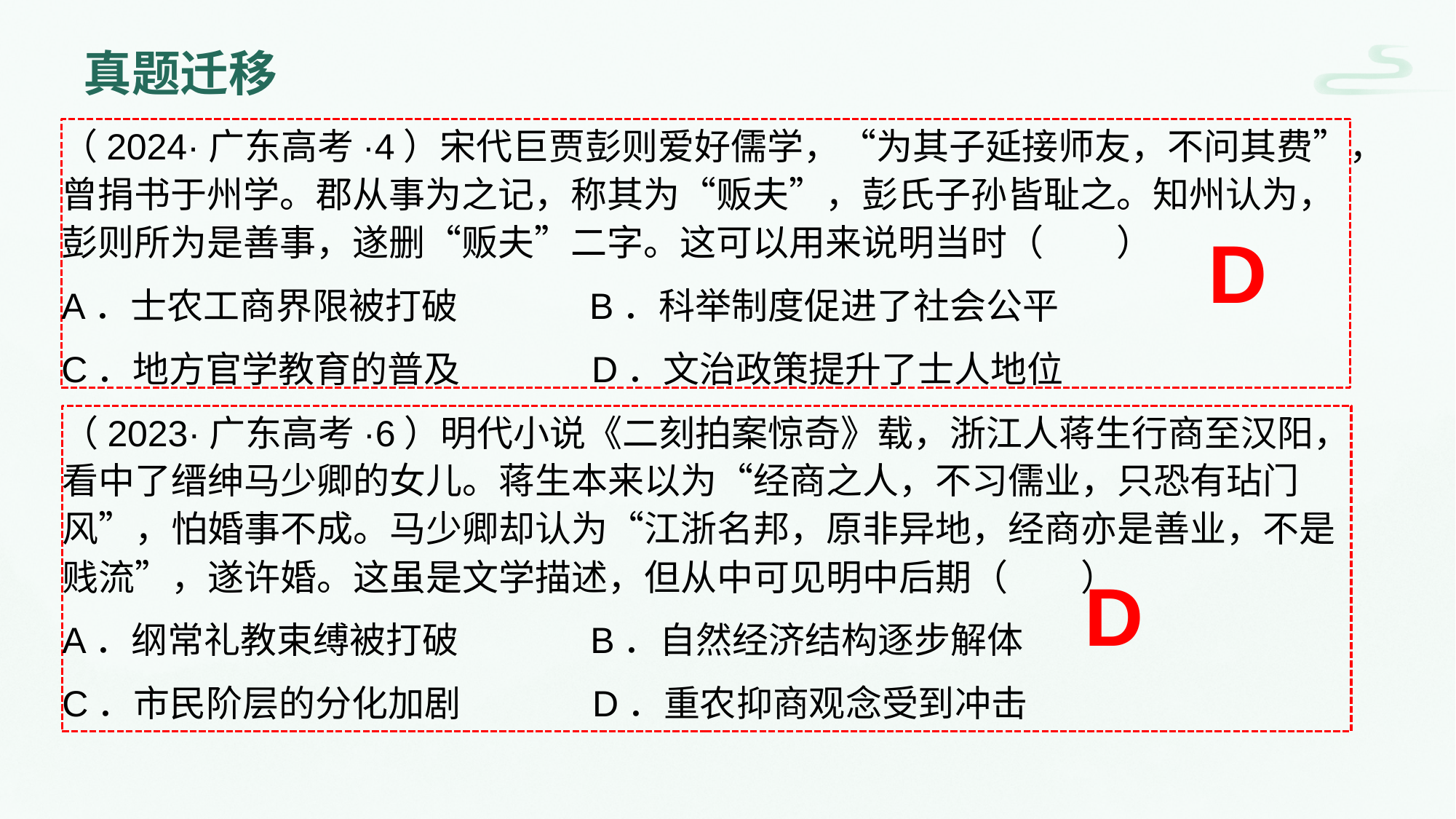

# 真题迁移
（2024·广东高考·4）宋代巨贾彭则爱好儒学，“为其子延接师友，不问其费”，曾捐书于州学。郡从事为之记，称其为“贩夫”，彭氏子孙皆耻之。知州认为，彭则所为是善事，遂删“贩夫”二字。这可以用来说明当时（　　）
A．士农工商界限被打破               B．科举制度促进了社会公平
C．地方官学教育的普及               D．文治政策提升了士人地位
D
（2023·广东高考·6）明代小说《二刻拍案惊奇》载，浙江人蒋生行商至汉阳，看中了缙绅马少卿的女儿。蒋生本来以为“经商之人，不习儒业，只恐有玷门风”，怕婚事不成。马少卿却认为“江浙名邦，原非异地，经商亦是善业，不是贱流”，遂许婚。这虽是文学描述，但从中可见明中后期（　　）
A．纲常礼教束缚被打破               B．自然经济结构逐步解体
C．市民阶层的分化加剧               D．重农抑商观念受到冲击
D